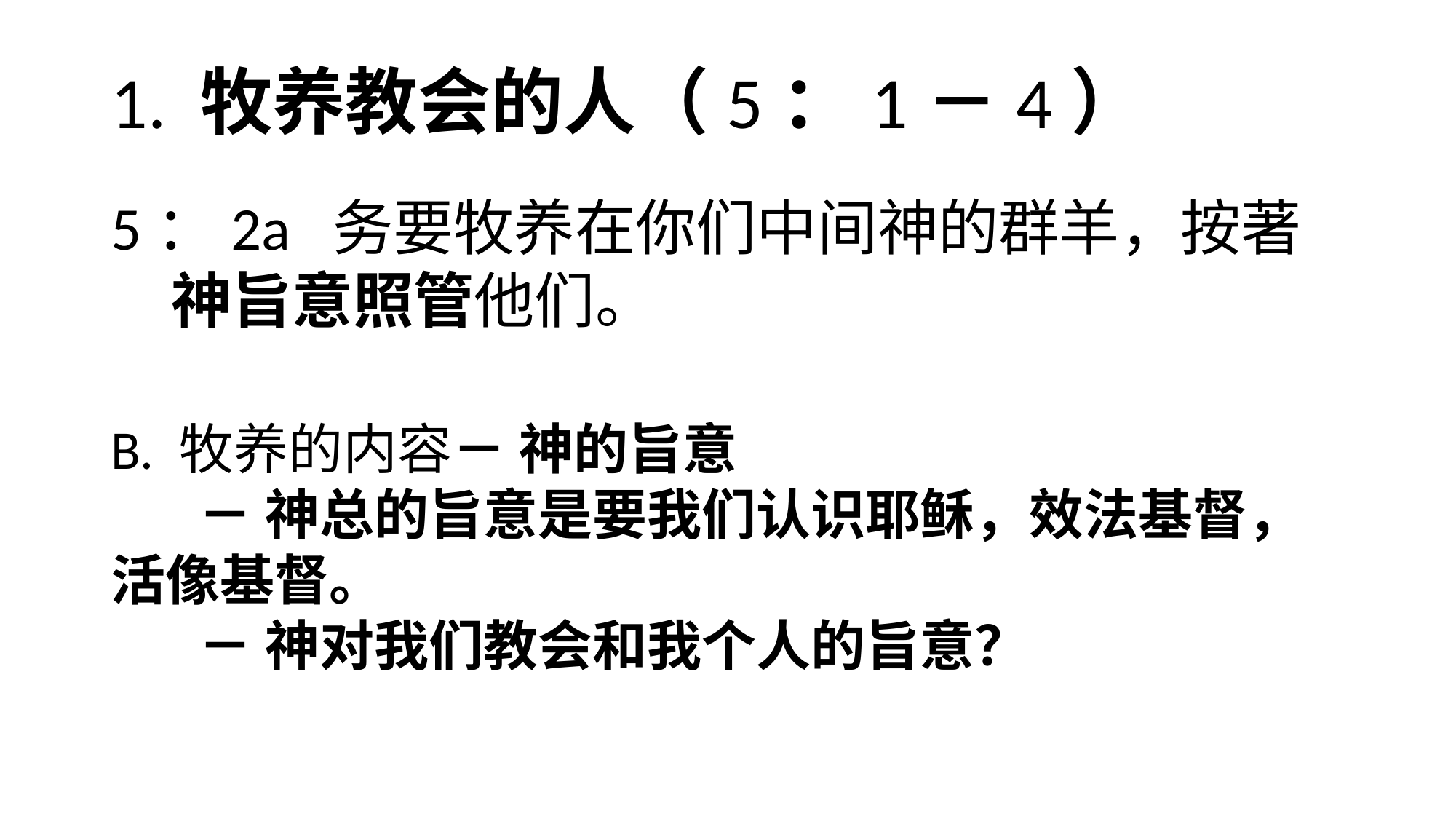

# 1. 牧养教会的人（5：1－4）
5：2a  务要牧养在你们中间神的群羊，按著　神旨意照管他们。
B. 牧养的内容－ 神的旨意
      － 神总的旨意是要我们认识耶稣，效法基督，活像基督。
      － 神对我们教会和我个人的旨意？